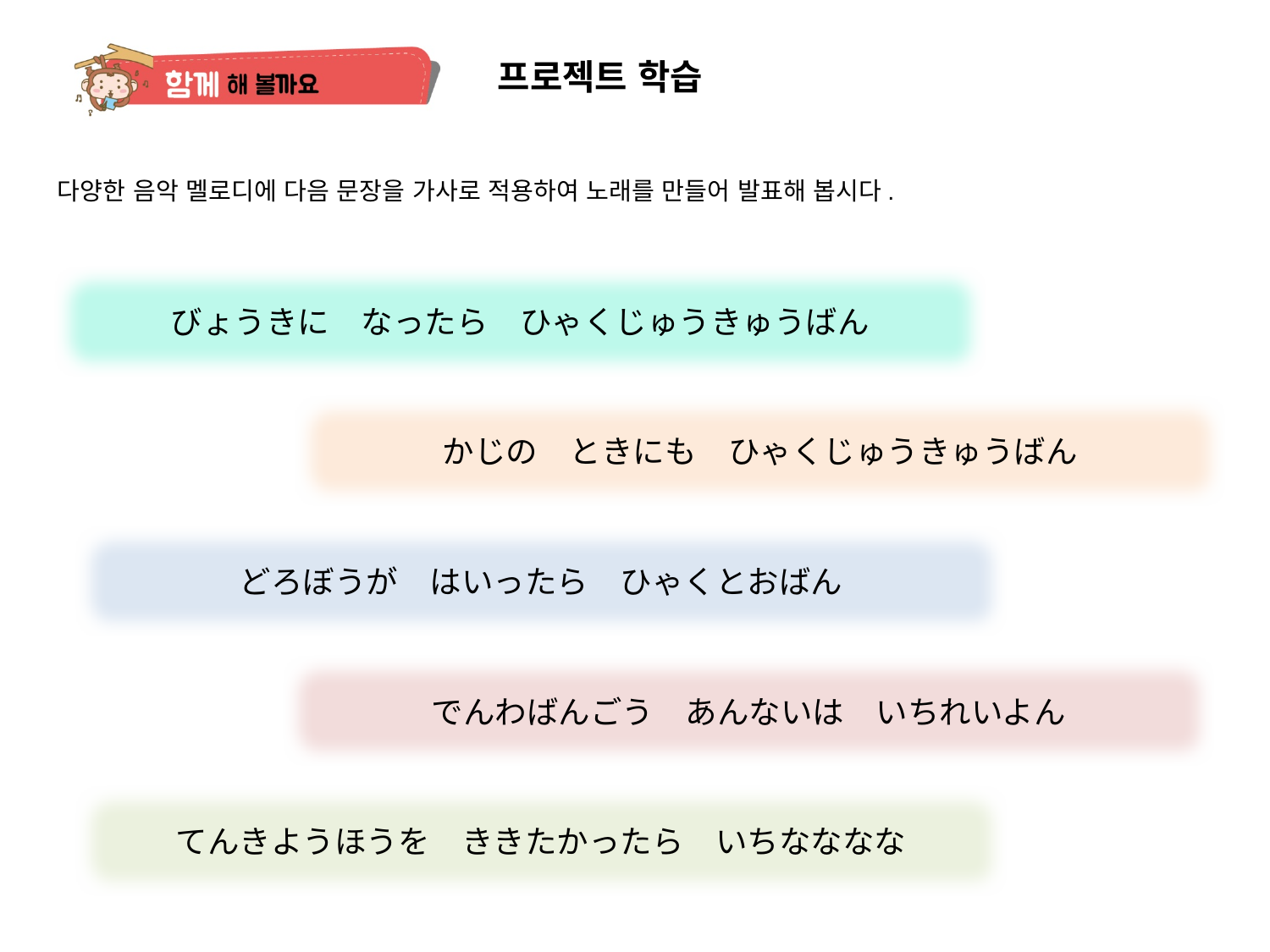

프로젝트 학습
다양한 음악 멜로디에 다음 문장을 가사로 적용하여 노래를 만들어 발표해 봅시다.
びょうきに　なったら　ひゃくじゅうきゅうばん
かじの　ときにも　ひゃくじゅうきゅうばん
どろぼうが　はいったら　ひゃくとおばん
でんわばんごう　あんないは　いちれいよん
てんきようほうを　ききたかったら　いちなななな